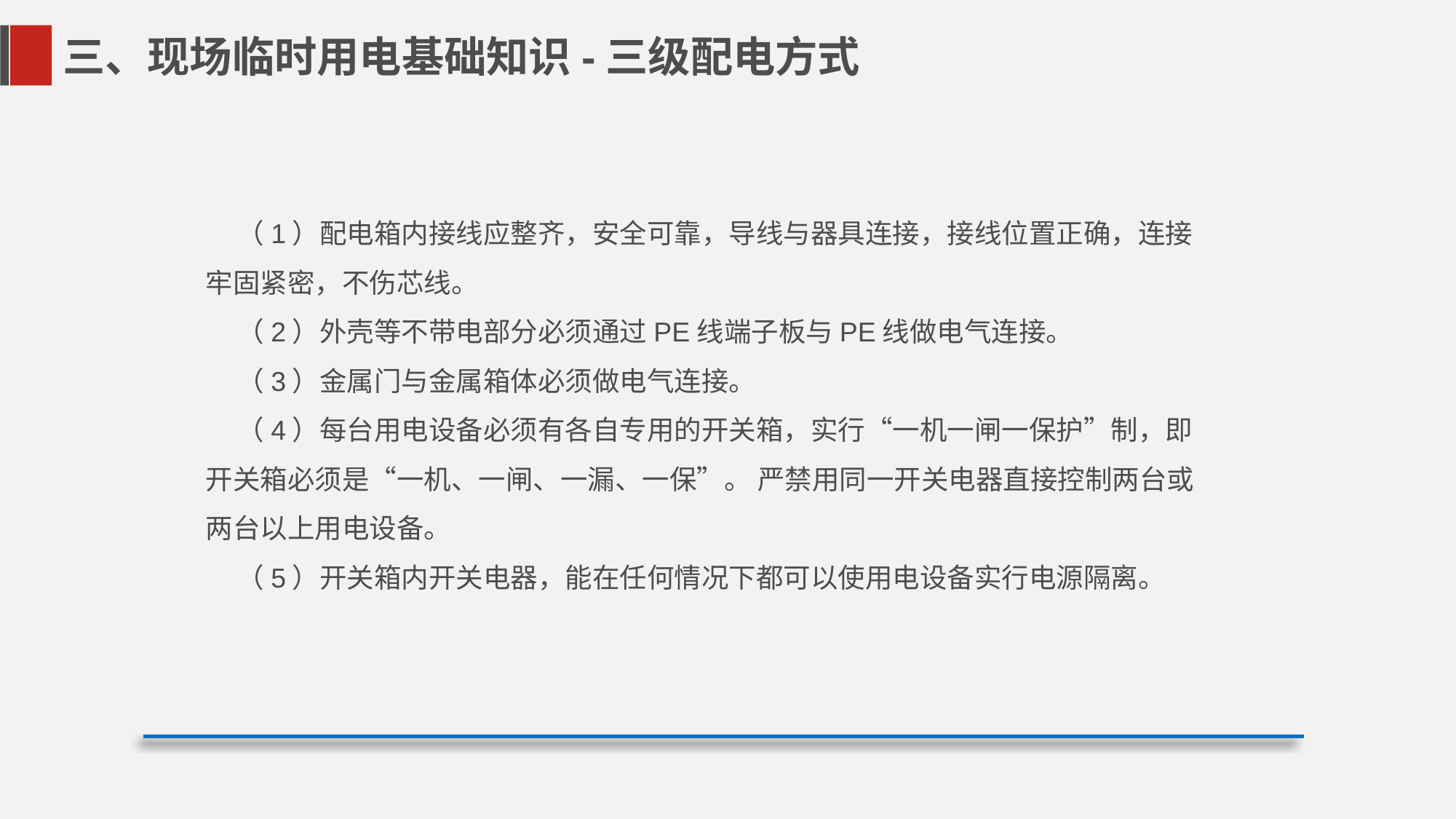

三、现场临时用电基础知识-三级配电方式

    （1）配电箱内接线应整齐，安全可靠，导线与器具连接，接线位置正确，连接牢固紧密，不伤芯线。
    （2）外壳等不带电部分必须通过PE线端子板与PE线做电气连接。
    （3）金属门与金属箱体必须做电气连接。
    （4）每台用电设备必须有各自专用的开关箱，实行“一机一闸一保护”制，即开关箱必须是“一机、一闸、一漏、一保”。 严禁用同一开关电器直接控制两台或两台以上用电设备。
    （5）开关箱内开关电器，能在任何情况下都可以使用电设备实行电源隔离。